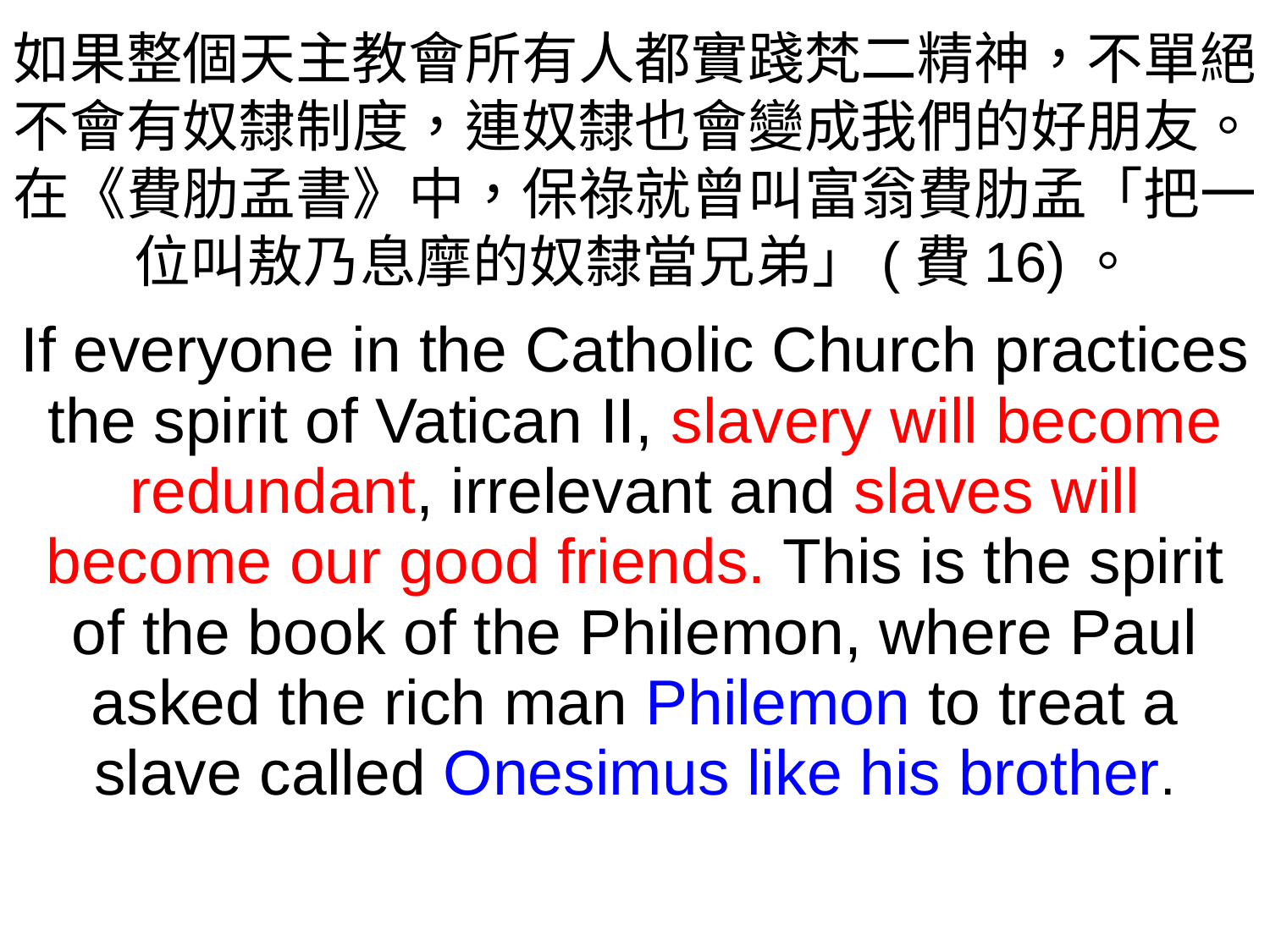

如果整個天主教會所有人都實踐梵二精神，不單絕不會有奴隸制度，連奴隸也會變成我們的好朋友。在《費肋孟書》中，保祿就曾叫富翁費肋孟「把一位叫敖乃息摩的奴隸當兄弟」(費16)。
If everyone in the Catholic Church practices the spirit of Vatican II, slavery will become redundant, irrelevant and slaves will become our good friends. This is the spirit of the book of the Philemon, where Paul asked the rich man Philemon to treat a slave called Onesimus like his brother.